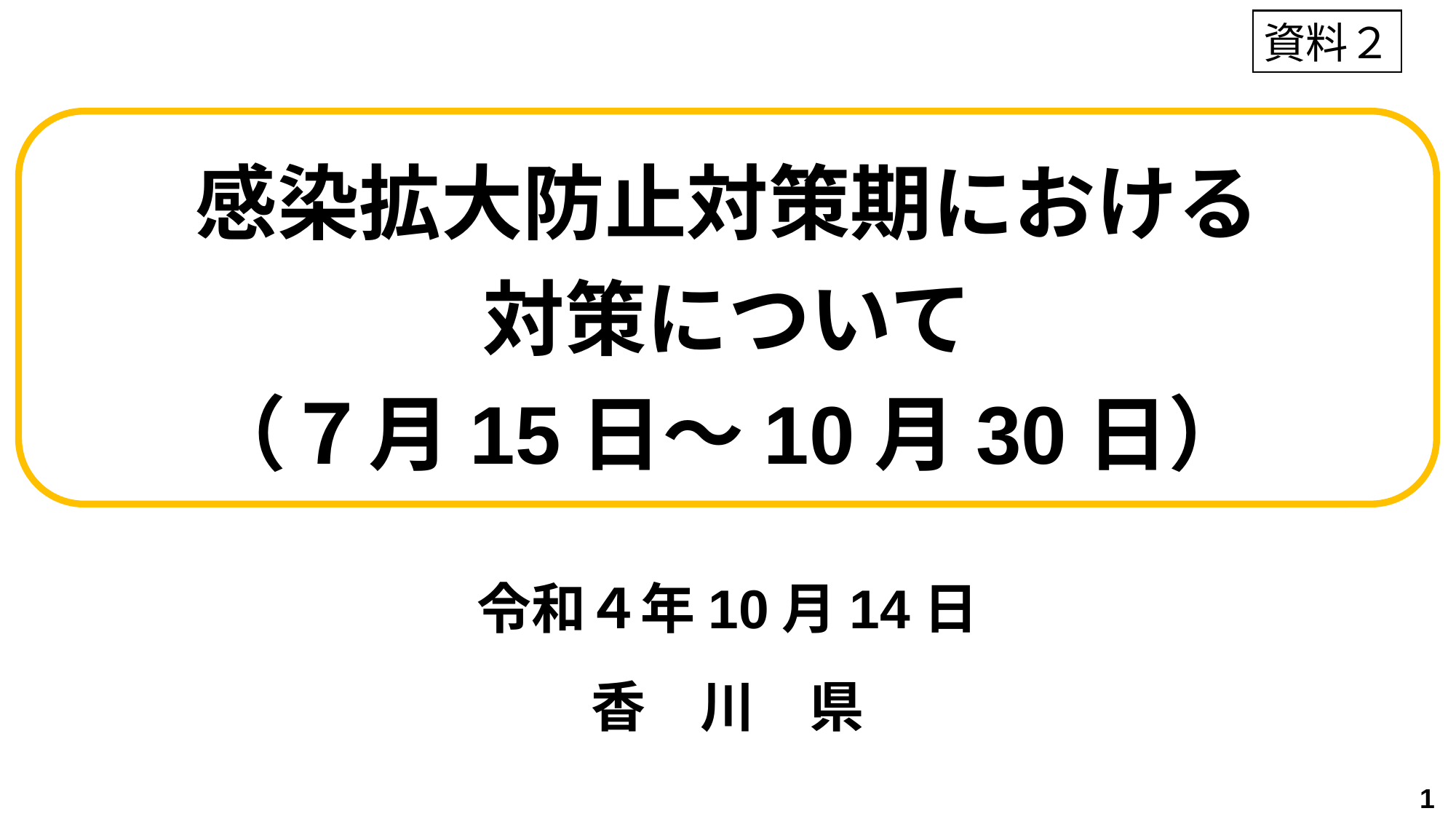

資料２
感染拡大防止対策期における
対策について
（７月15日～10月30日）
令和４年10月14日

香　川　県
1